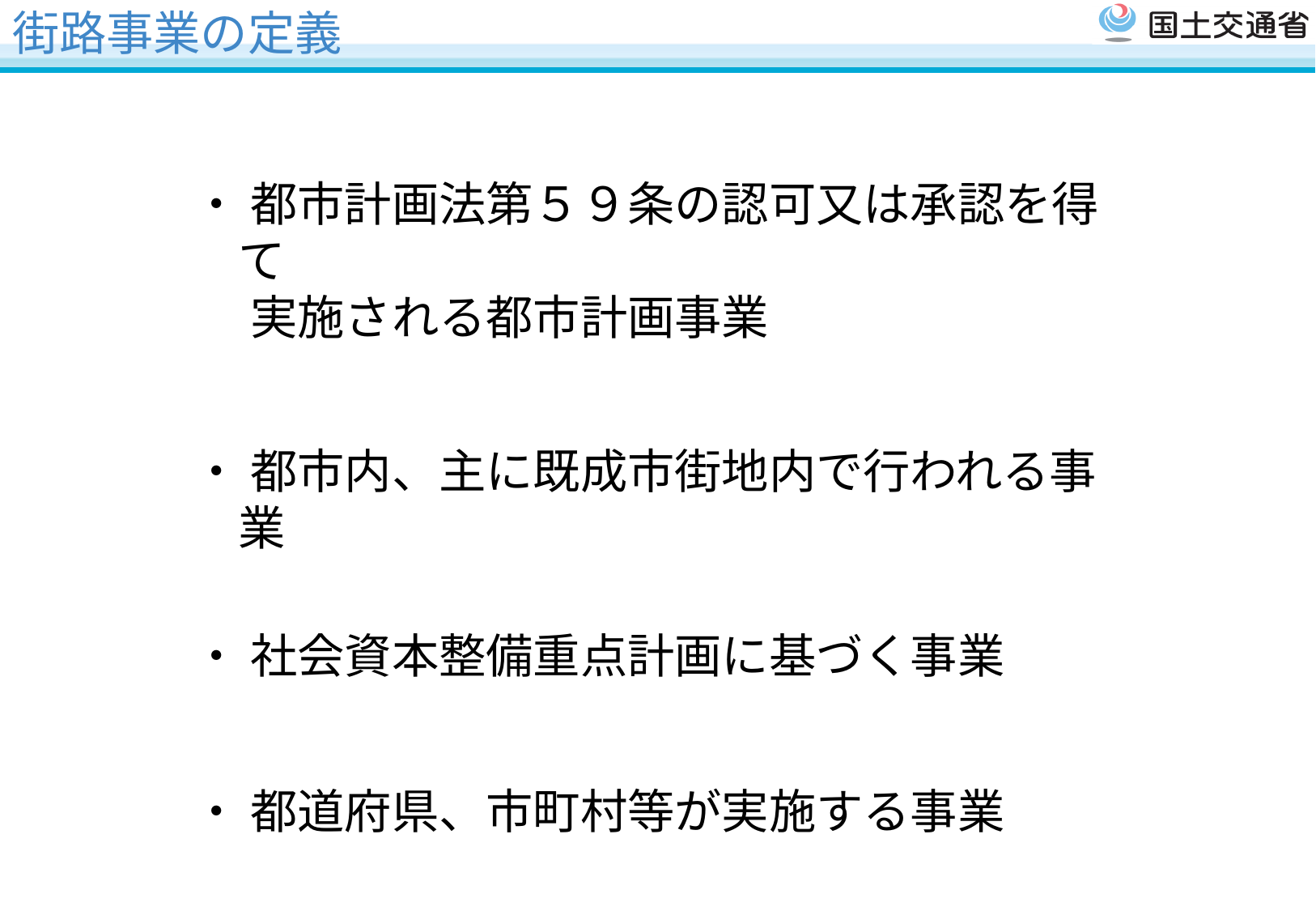

# 街路事業の定義
・ 都市計画法第５９条の認可又は承認を得て
　 実施される都市計画事業

・ 都市内、主に既成市街地内で行われる事業
・ 社会資本整備重点計画に基づく事業
・ 都道府県、市町村等が実施する事業